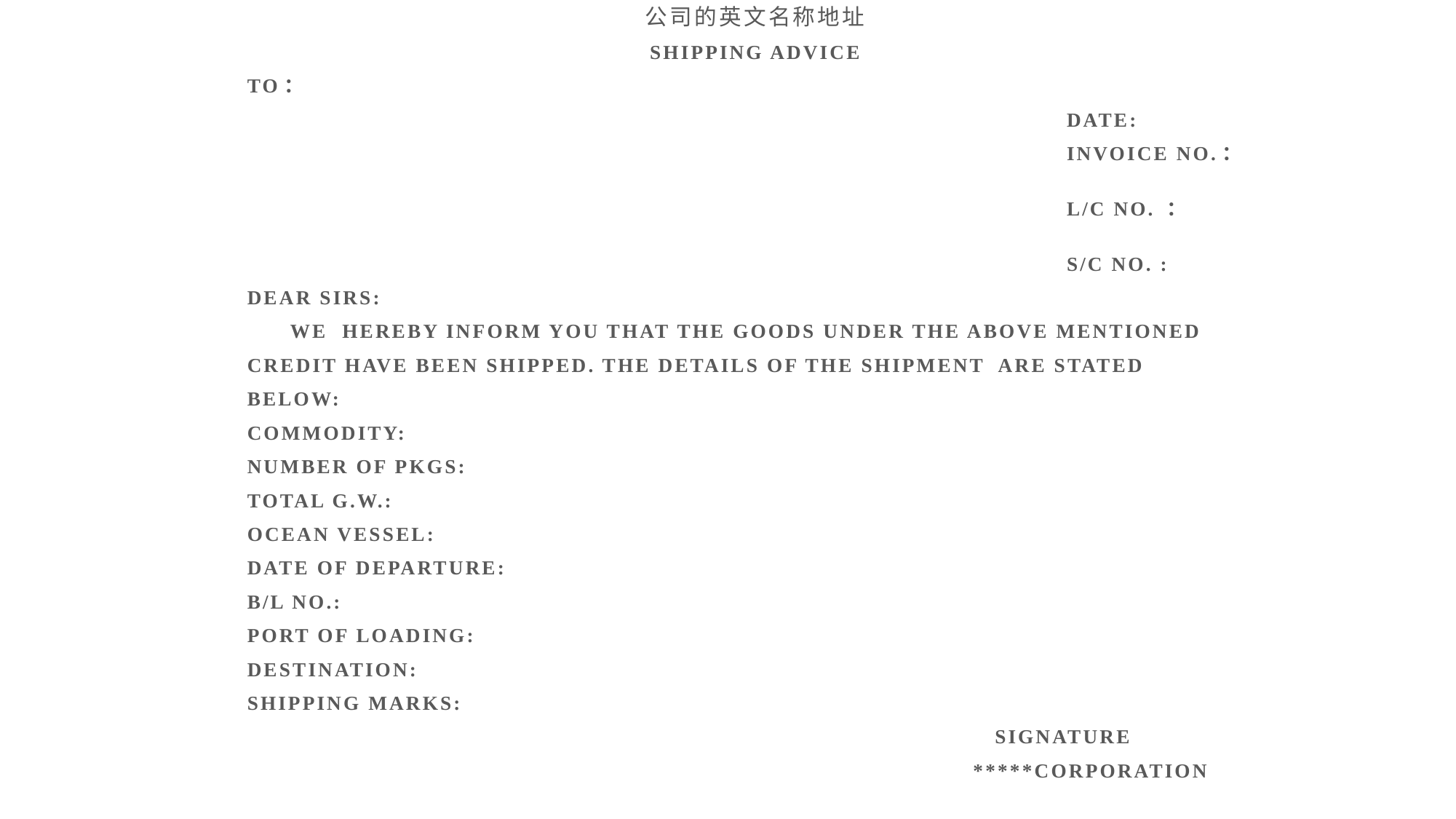

公司的英文名称地址
SHIPPING ADVICE
TO：
                                                                                                                  DATE:
                                                                                                                  INVOICE NO.：
                                                                                                                  L/C NO. ：
                                                                                                                  S/C NO. :
DEAR SIRS:
      WE  HEREBY INFORM YOU THAT THE GOODS UNDER THE ABOVE MENTIONED
CREDIT HAVE BEEN SHIPPED. THE DETAILS OF THE SHIPMENT  ARE STATED
BELOW:
COMMODITY:
NUMBER OF PKGS:
TOTAL G.W.:
OCEAN VESSEL:
DATE OF DEPARTURE:
B/L NO.:
PORT OF LOADING:
DESTINATION:
SHIPPING MARKS:
                                                                                                        SIGNATURE
                                                                                                     *****CORPORATION